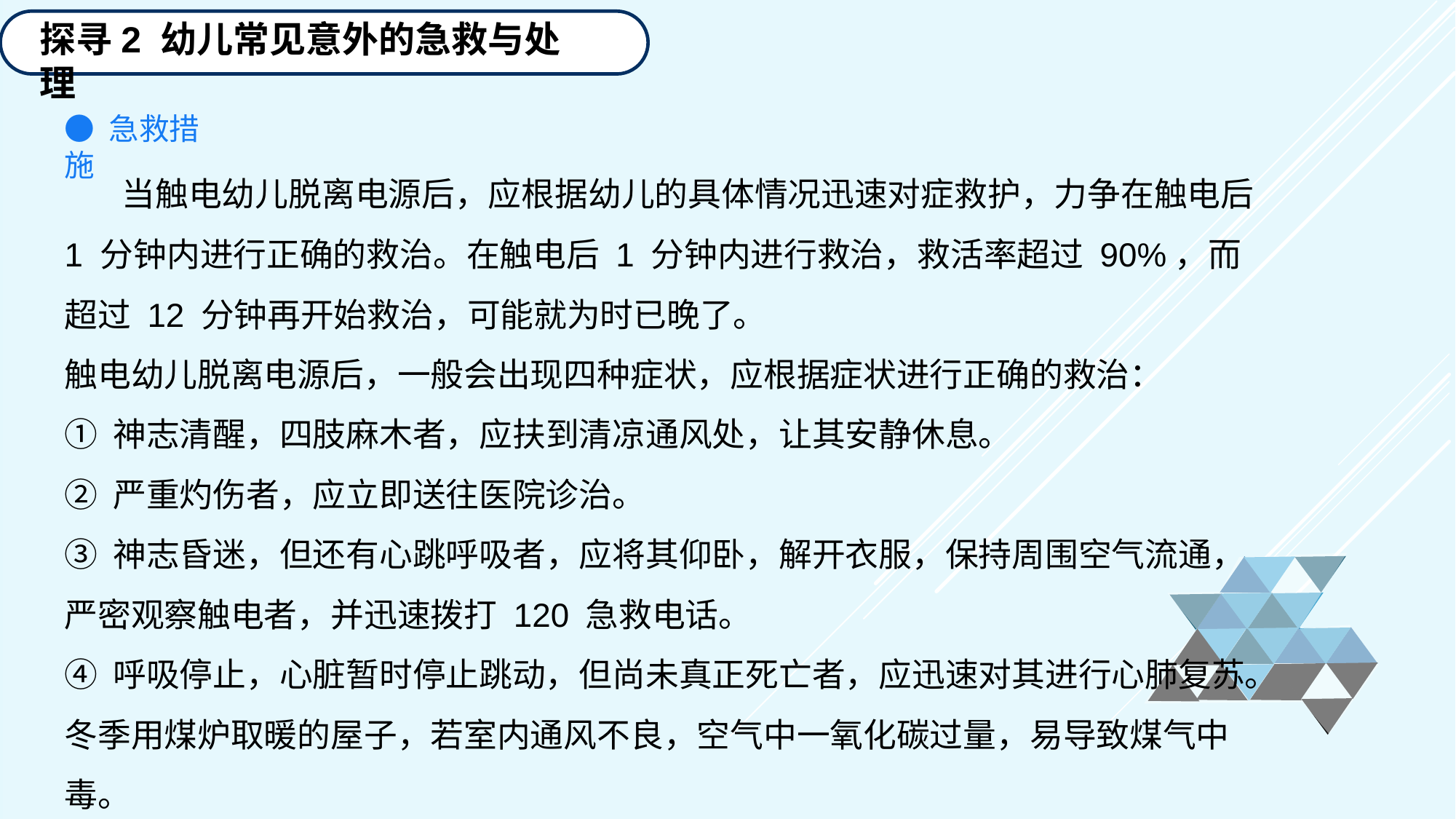

探寻2 幼儿常见意外的急救与处理
● 急救措施
      当触电幼儿脱离电源后，应根据幼儿的具体情况迅速对症救护，力争在触电后 1 分钟内进行正确的救治。在触电后 1 分钟内进行救治，救活率超过 90%，而超过 12 分钟再开始救治，可能就为时已晚了。
触电幼儿脱离电源后，一般会出现四种症状，应根据症状进行正确的救治：
① 神志清醒，四肢麻木者，应扶到清凉通风处，让其安静休息。
② 严重灼伤者，应立即送往医院诊治。
③ 神志昏迷，但还有心跳呼吸者，应将其仰卧，解开衣服，保持周围空气流通，严密观察触电者，并迅速拨打 120 急救电话。
④ 呼吸停止，心脏暂时停止跳动，但尚未真正死亡者，应迅速对其进行心肺复苏。冬季用煤炉取暖的屋子，若室内通风不良，空气中一氧化碳过量，易导致煤气中毒。